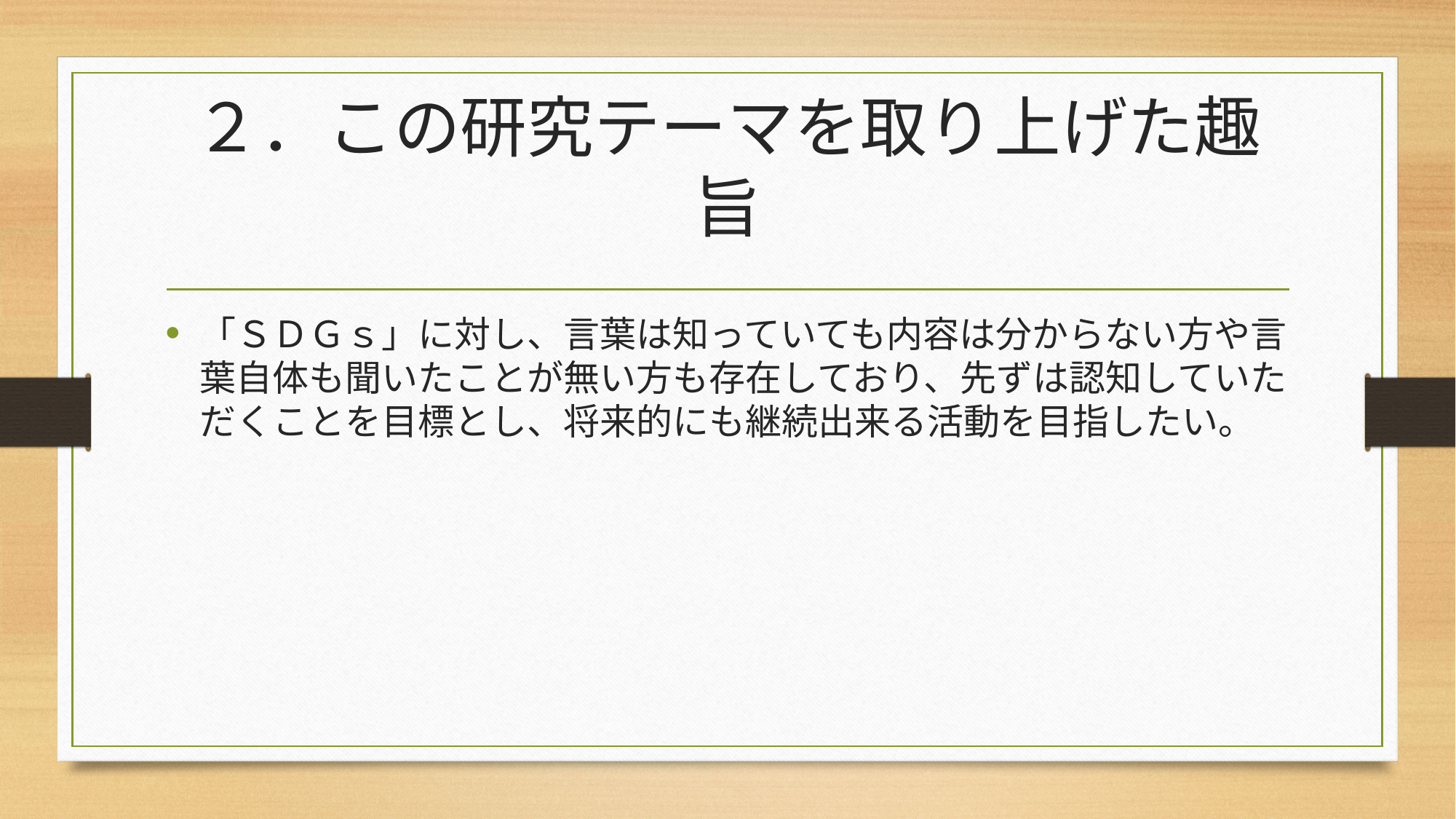

# ２．この研究テーマを取り上げた趣旨
「ＳＤＧｓ」に対し、言葉は知っていても内容は分からない方や言葉自体も聞いたことが無い方も存在しており、先ずは認知していただくことを目標とし、将来的にも継続出来る活動を目指したい。